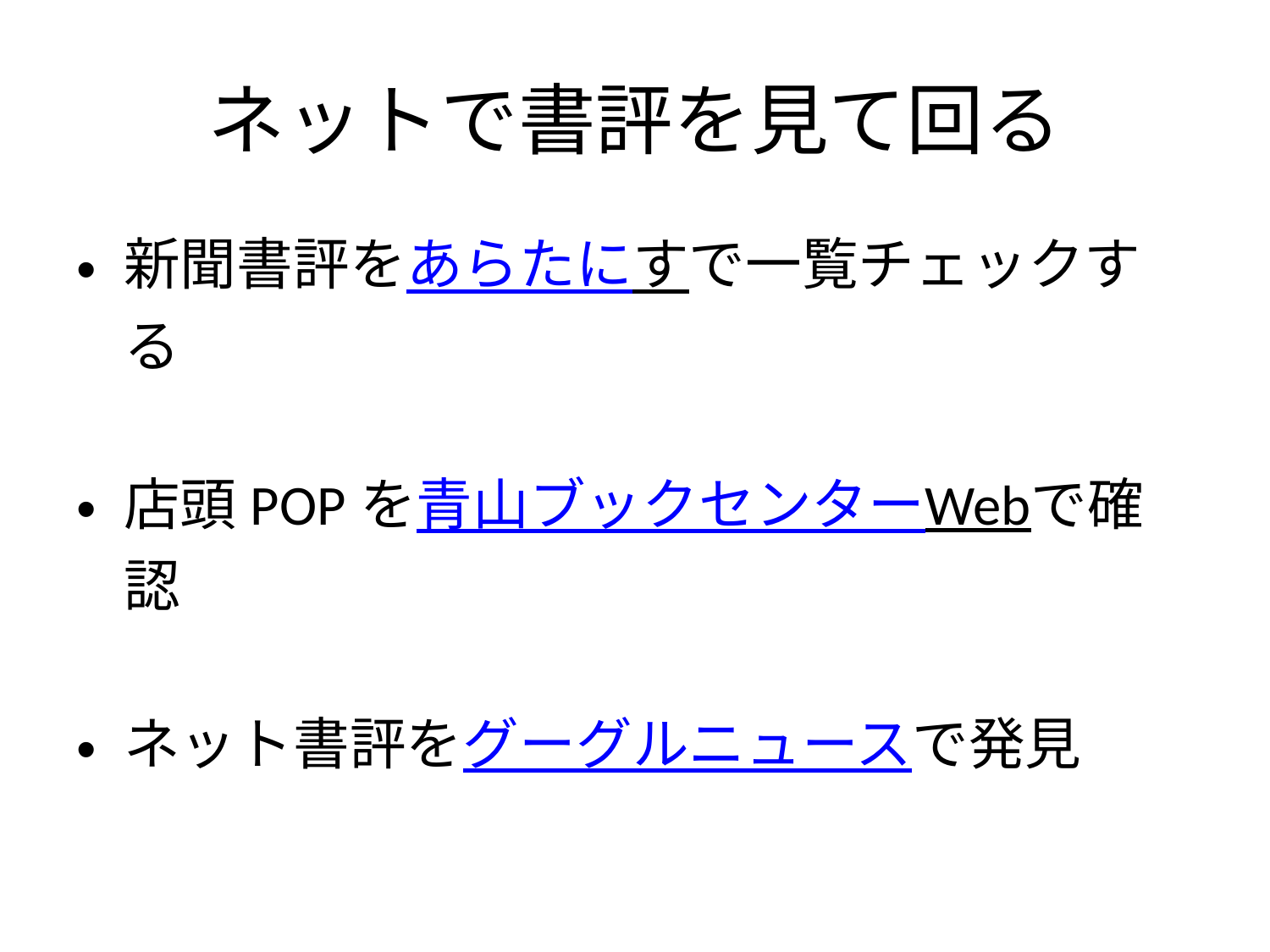

# ネットで書評を見て回る
新聞書評をあらたにすで一覧チェックする

店頭POPを青山ブックセンターWebで確認

ネット書評をグーグルニュースで発見